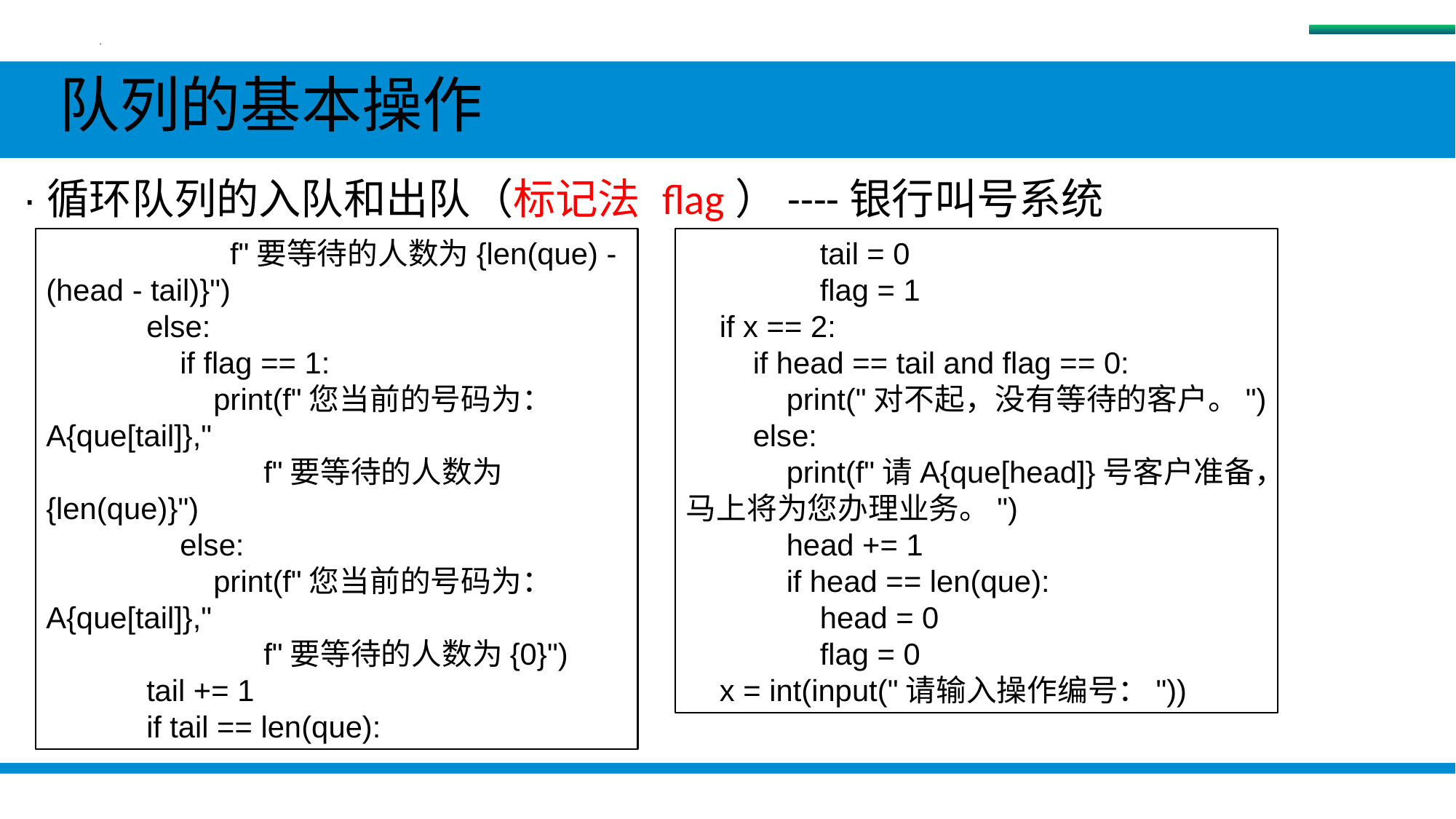

队列

  队列的基本操作
 ·循环队列的入队和出队（标记法 flag）----银行叫号系统

                      f"要等待的人数为{len(que) - (head - tail)}")
            else:
                if flag == 1:
                    print(f"您当前的号码为：A{que[tail]},"
                          f"要等待的人数为{len(que)}")
                else:
                    print(f"您当前的号码为：A{que[tail]},"
                          f"要等待的人数为{0}")
            tail += 1
            if tail == len(que):
                tail = 0
                flag = 1
    if x == 2:
        if head == tail and flag == 0:
            print("对不起，没有等待的客户。")
        else:
            print(f"请A{que[head]}号客户准备，马上将为您办理业务。")
            head += 1
            if head == len(que):
                head = 0
                flag = 0
    x = int(input("请输入操作编号："))
#